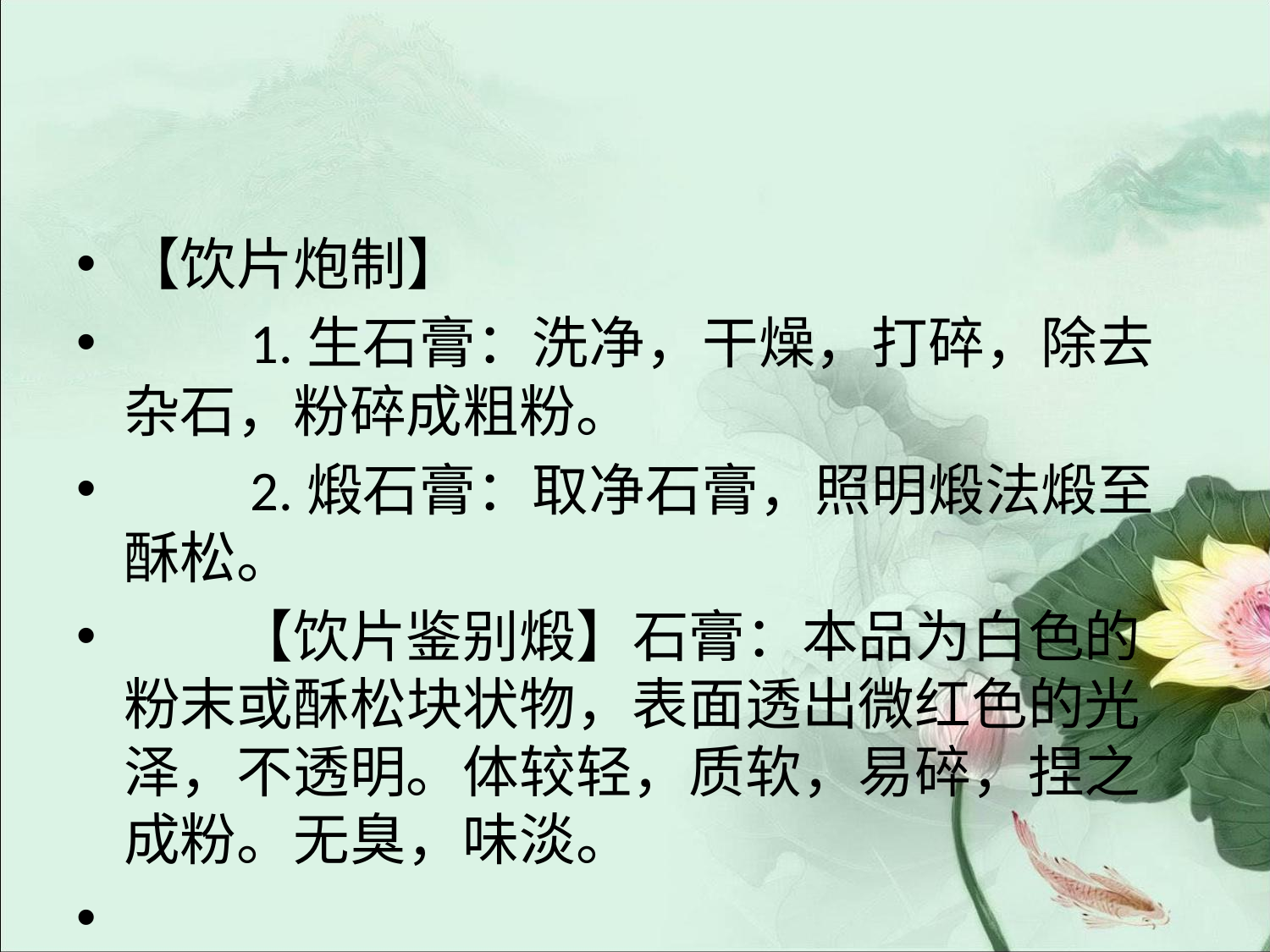

#
【饮片炮制】
　　1.生石膏：洗净，干燥，打碎，除去杂石，粉碎成粗粉。
　　2.煅石膏：取净石膏，照明煅法煅至酥松。
　　【饮片鉴别煅】石膏：本品为白色的粉末或酥松块状物，表面透出微红色的光泽，不透明。体较轻，质软，易碎，捏之成粉。无臭，味淡。